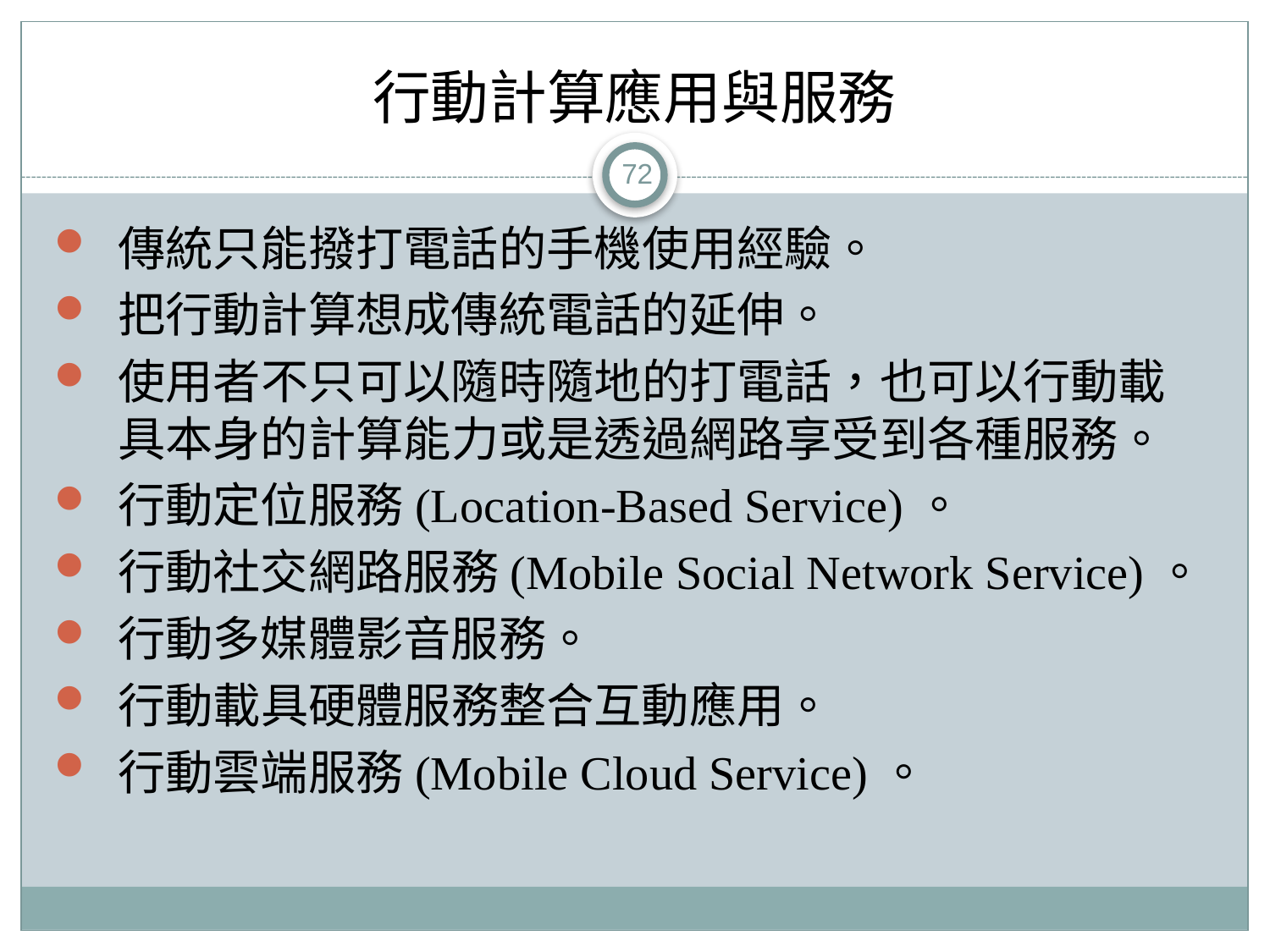

# 行動計算應用與服務
72
傳統只能撥打電話的手機使用經驗。
把行動計算想成傳統電話的延伸。
使用者不只可以隨時隨地的打電話，也可以行動載具本身的計算能力或是透過網路享受到各種服務。
行動定位服務(Location-Based Service)。
行動社交網路服務(Mobile Social Network Service)。
行動多媒體影音服務。
行動載具硬體服務整合互動應用。
行動雲端服務(Mobile Cloud Service)。